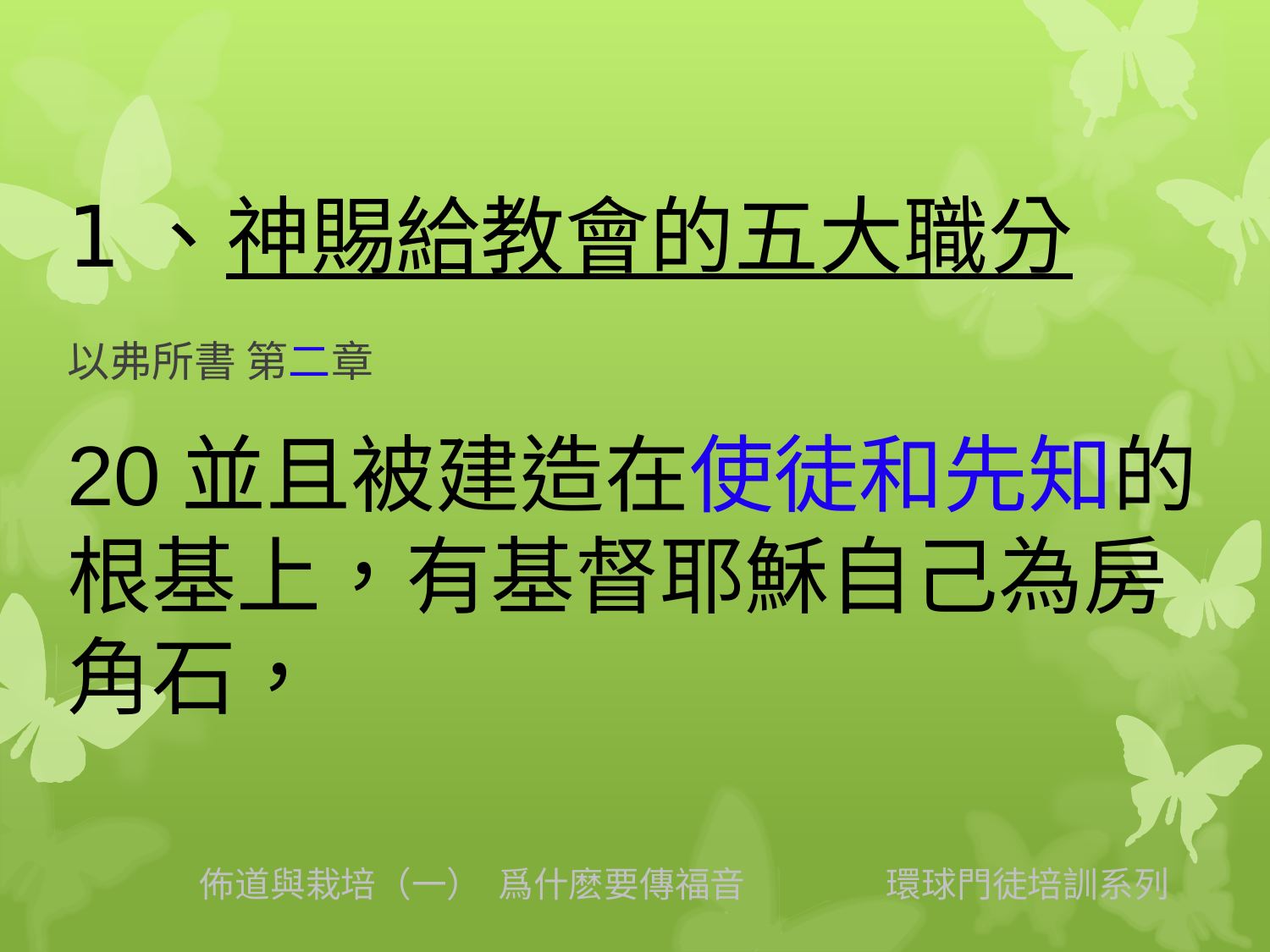

1、神賜給教會的五大職分

以弗所書 第二章
20並且被建造在使徒和先知的根基上，有基督耶穌自己為房角石，